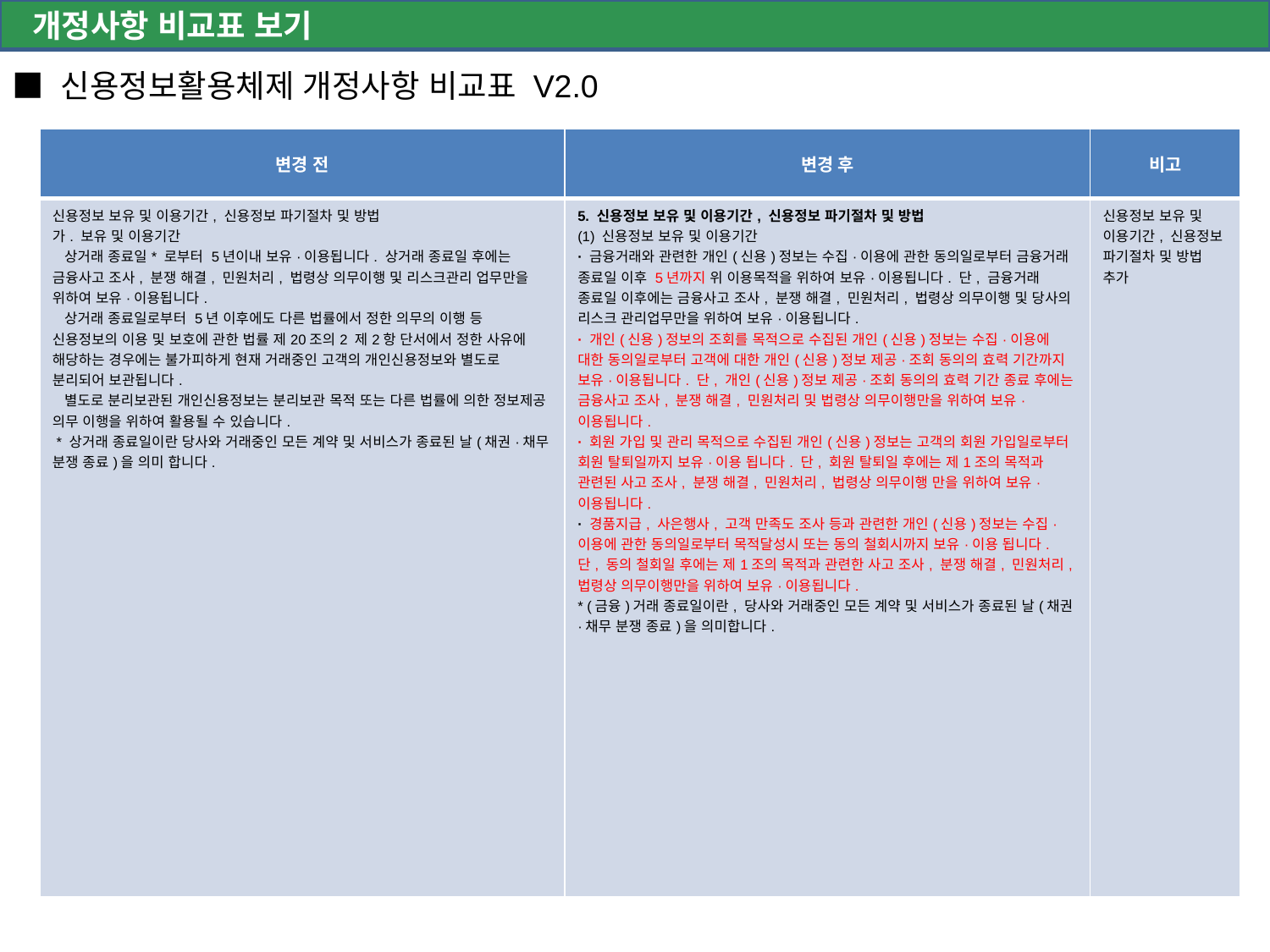

개정사항 비교표 보기
■ 신용정보활용체제 개정사항 비교표 V2.0
| 변경 전 | 변경 후 | 비고 |
| --- | --- | --- |
| 신용정보 보유 및 이용기간, 신용정보 파기절차 및 방법 가. 보유 및 이용기간   상거래 종료일\* 로부터 5년이내 보유·이용됩니다. 상거래 종료일 후에는 금융사고 조사, 분쟁 해결, 민원처리, 법령상 의무이행 및 리스크관리 업무만을 위하여 보유·이용됩니다.   상거래 종료일로부터 5년 이후에도 다른 법률에서 정한 의무의 이행 등 신용정보의 이용 및 보호에 관한 법률 제20조의2 제2항 단서에서 정한 사유에 해당하는 경우에는 불가피하게 현재 거래중인 고객의 개인신용정보와 별도로 분리되어 보관됩니다.   별도로 분리보관된 개인신용정보는 분리보관 목적 또는 다른 법률에 의한 정보제공 의무 이행을 위하여 활용될 수 있습니다.  \* 상거래 종료일이란 당사와 거래중인 모든 계약 및 서비스가 종료된 날(채권·채무 분쟁 종료)을 의미 합니다. | 5. 신용정보 보유 및 이용기간, 신용정보 파기절차 및 방법 (1) 신용정보 보유 및 이용기간 · 금융거래와 관련한 개인(신용)정보는 수집·이용에 관한 동의일로부터 금융거래 종료일 이후 5년까지 위 이용목적을 위하여 보유·이용됩니다. 단, 금융거래 종료일 이후에는 금융사고 조사, 분쟁 해결, 민원처리, 법령상 의무이행 및 당사의 리스크 관리업무만을 위하여 보유·이용됩니다. · 개인(신용)정보의 조회를 목적으로 수집된 개인(신용)정보는 수집·이용에 대한 동의일로부터 고객에 대한 개인(신용)정보 제공·조회 동의의 효력 기간까지 보유·이용됩니다. 단, 개인(신용)정보 제공·조회 동의의 효력 기간 종료 후에는 금융사고 조사, 분쟁 해결, 민원처리 및 법령상 의무이행만을 위하여 보유·이용됩니다. · 회원 가입 및 관리 목적으로 수집된 개인(신용)정보는 고객의 회원 가입일로부터 회원 탈퇴일까지 보유·이용 됩니다. 단, 회원 탈퇴일 후에는 제1조의 목적과 관련된 사고 조사, 분쟁 해결, 민원처리, 법령상 의무이행 만을 위하여 보유·이용됩니다. · 경품지급, 사은행사, 고객 만족도 조사 등과 관련한 개인(신용)정보는 수집·이용에 관한 동의일로부터 목적달성시 또는 동의 철회시까지 보유·이용 됩니다. 단, 동의 철회일 후에는 제1조의 목적과 관련한 사고 조사, 분쟁 해결, 민원처리, 법령상 의무이행만을 위하여 보유·이용됩니다. \* (금융)거래 종료일이란, 당사와 거래중인 모든 계약 및 서비스가 종료된 날(채권·채무 분쟁 종료)을 의미합니다. | 신용정보 보유 및 이용기간, 신용정보 파기절차 및 방법 추가 |